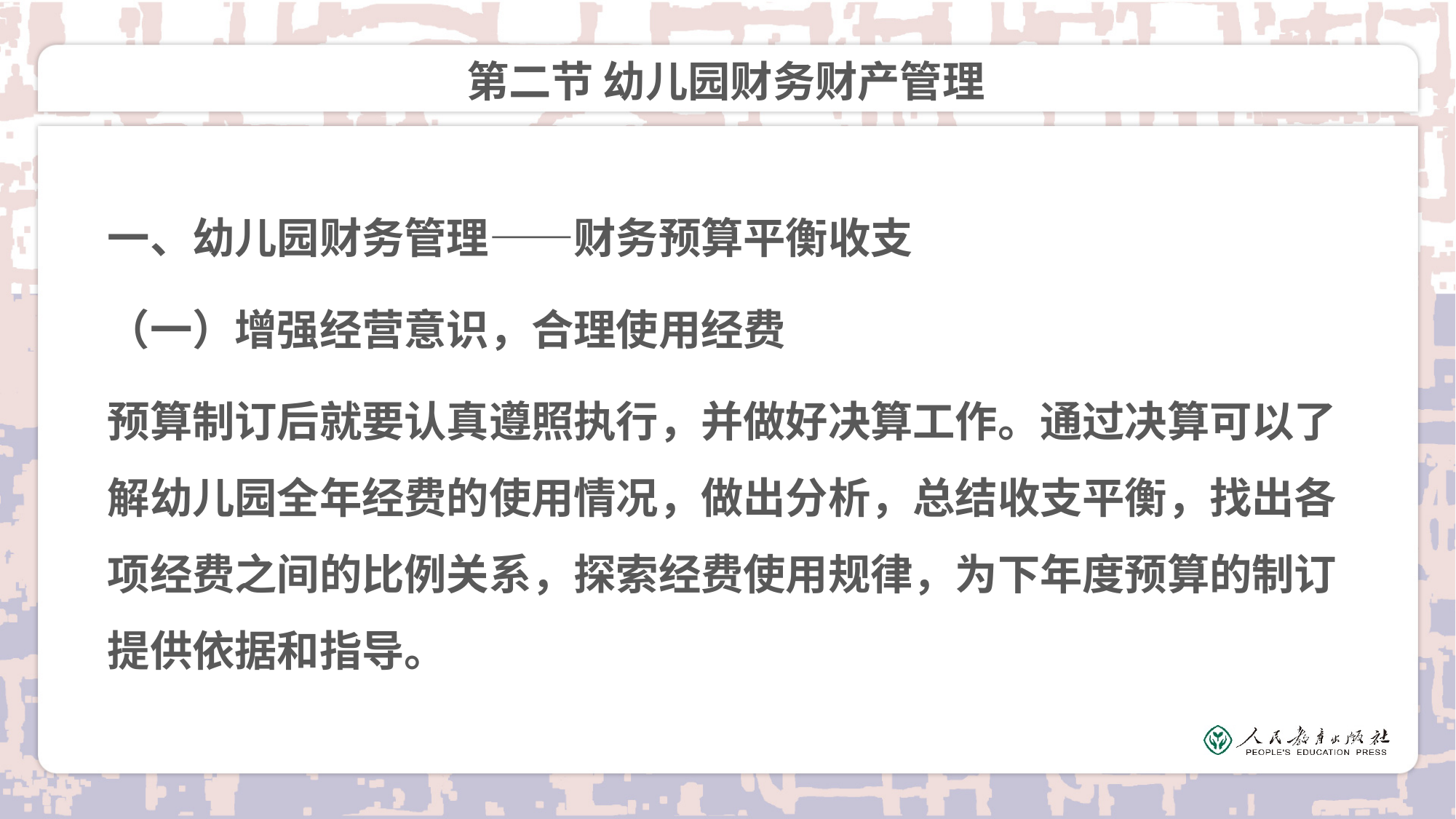

# 第二节 幼儿园财务财产管理
一、幼儿园财务管理——财务预算平衡收支
（一）增强经营意识，合理使用经费
预算制订后就要认真遵照执行，并做好决算工作。通过决算可以了解幼儿园全年经费的使用情况，做出分析，总结收支平衡，找出各项经费之间的比例关系，探索经费使用规律，为下年度预算的制订提供依据和指导。